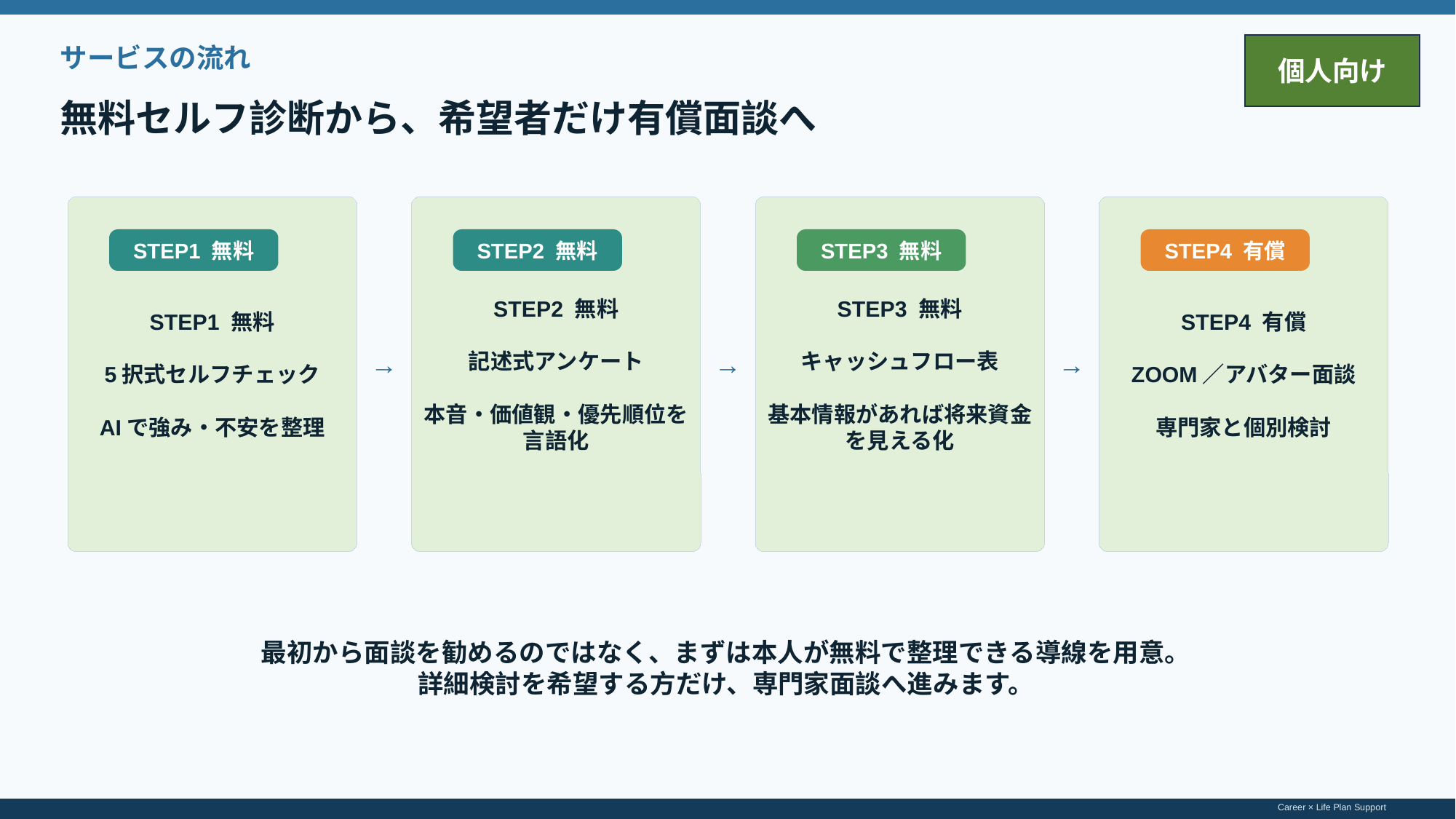

個人向け
サービスの流れ
無料セルフ診断から、希望者だけ有償面談へ
STEP1 無料

5択式セルフチェック

AIで強み・不安を整理
STEP2 無料

記述式アンケート

本音・価値観・優先順位を言語化
STEP3 無料

キャッシュフロー表

基本情報があれば将来資金を見える化
STEP4 有償

ZOOM／アバター面談

専門家と個別検討
STEP1 無料
STEP2 無料
STEP3 無料
STEP4 有償
→
→
→
最初から面談を勧めるのではなく、まずは本人が無料で整理できる導線を用意。
詳細検討を希望する方だけ、専門家面談へ進みます。

Career × Life Plan Support